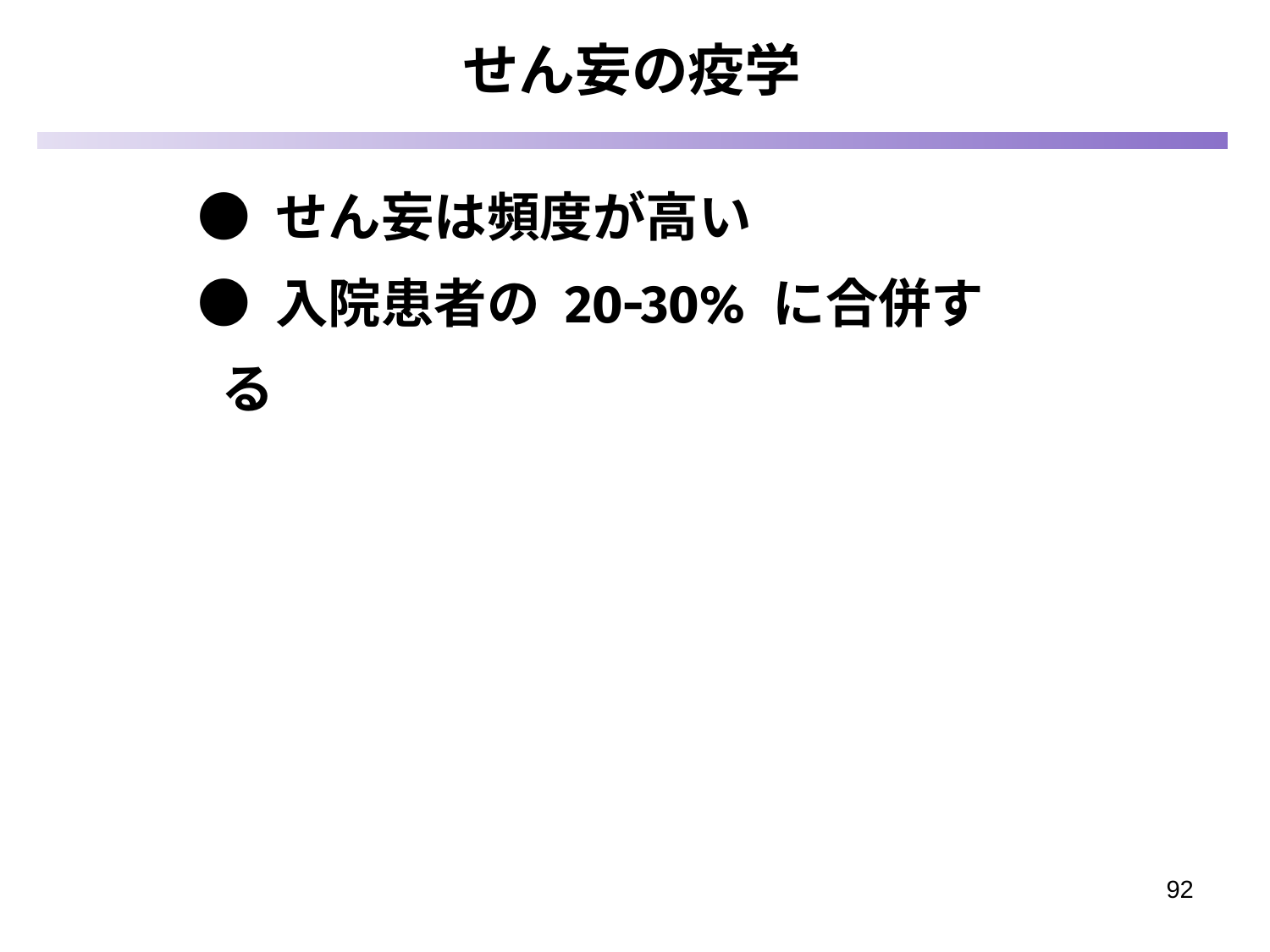

せん妄の疫学

  ● せん妄は頻度が高い
  ● 入院患者の 20-30% に合併する
92